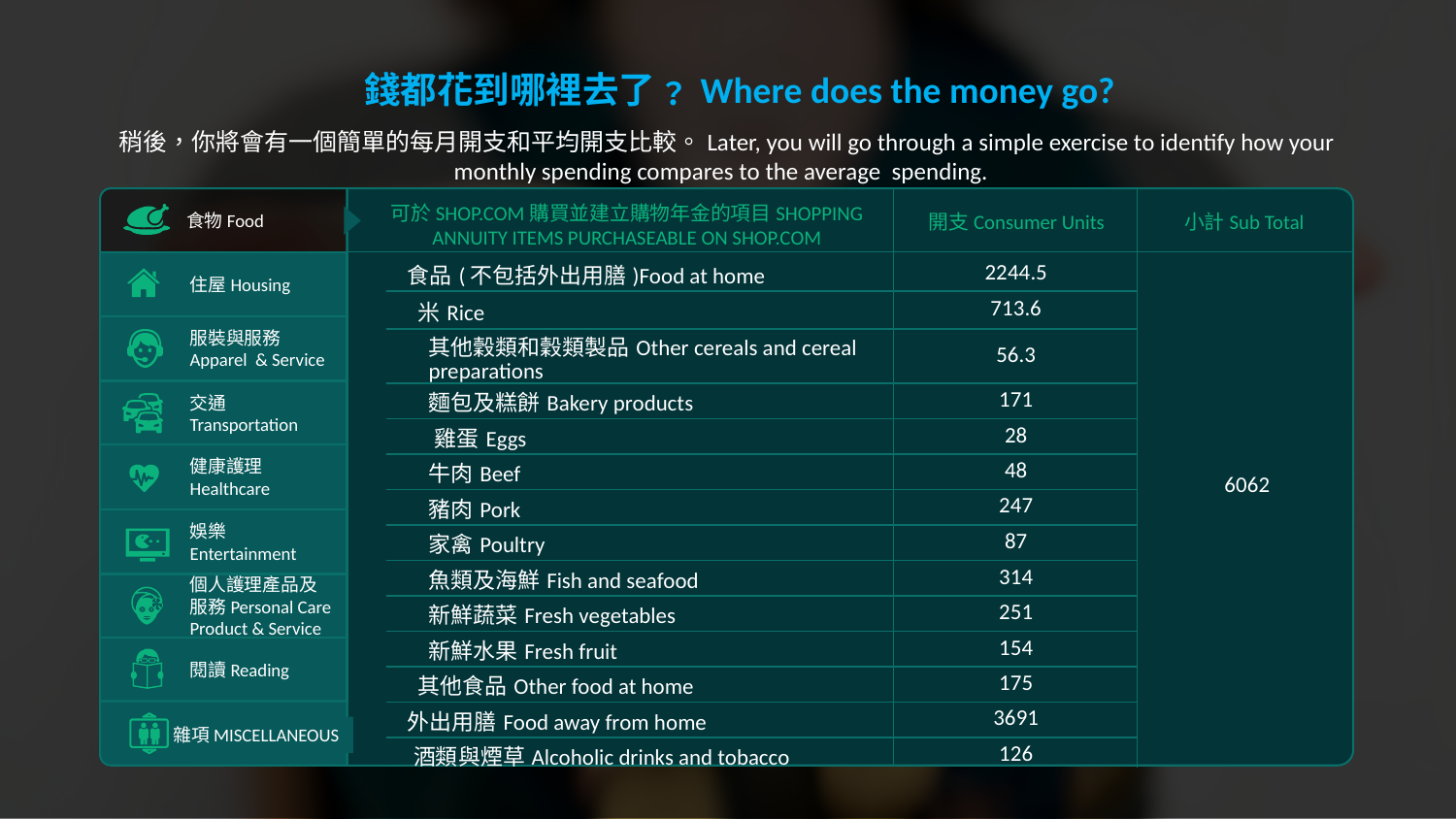

錢都花到哪裡去了﹖Where does the money go?
稍後，你將會有一個簡單的每月開支和平均開支比較。Later, you will go through a simple exercise to identify how your monthly spending compares to the average  spending.
食物Food

可於SHOP.COM購買並建立購物年金的項目SHOPPING ANNUITY ITEMS PURCHASEABLE ON SHOP.COM
開支Consumer Units
小計Sub Total

住屋Housing

| 食品(不包括外出用膳)Food at home | 2244.5 |
| --- | --- |
| 米Rice | 713.6 |
| 其他穀類和穀類製品Other cereals and cereal preparations | 56.3 |
| 麵包及糕餅Bakery products | 171 |
| 雞蛋Eggs | 28 |
| 牛肉Beef | 48 |
| 豬肉Pork | 247 |
| 家禽Poultry | 87 |
| 魚類及海鮮Fish and seafood | 314 |
| 新鮮蔬菜Fresh vegetables | 251 |
| 新鮮水果Fresh fruit | 154 |
| 其他食品Other food at home | 175 |
| 外出用膳Food away from home | 3691 |
| 酒類與煙草Alcoholic drinks and tobacco | 126 |
服裝與服務Apparel  & Service

交通Transportation

健康護理Healthcare

6062
娛樂Entertainment

個人護理產品及服務Personal Care Product & Service

閱讀Reading

雜項MISCELLANEOUS